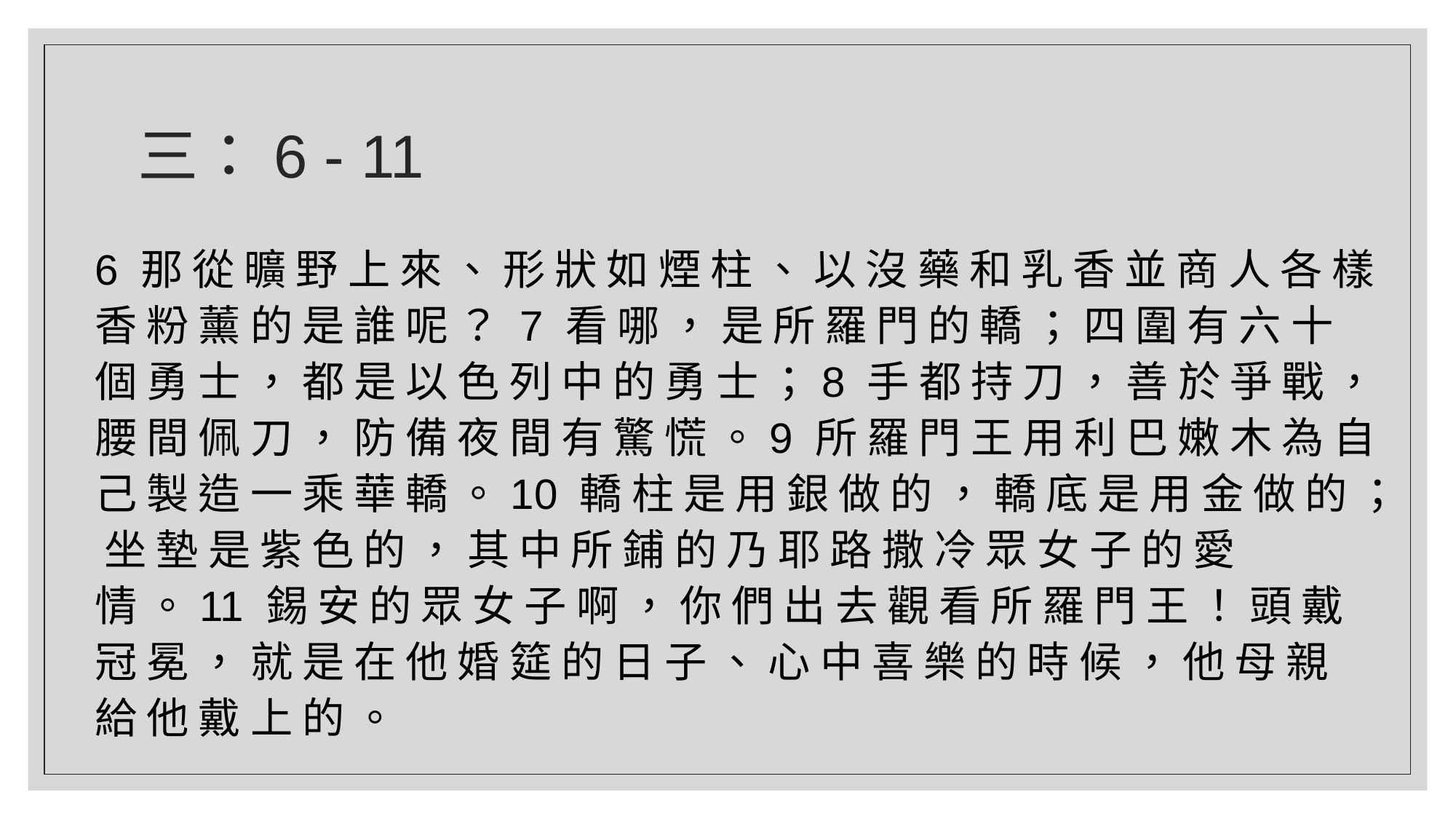

# 三：6 - 11
6 那 從 曠 野 上 來 、 形 狀 如 煙 柱 、 以 沒 藥 和 乳 香 並 商 人 各 樣 香 粉 薰 的 是 誰 呢 ？ 7 看 哪 ， 是 所 羅 門 的 轎 ； 四 圍 有 六 十 個 勇 士 ， 都 是 以 色 列 中 的 勇 士 ；8 手 都 持 刀 ， 善 於 爭 戰 ， 腰 間 佩 刀 ， 防 備 夜 間 有 驚 慌 。9 所 羅 門 王 用 利 巴 嫩 木 為 自 己 製 造 一 乘 華 轎 。10 轎 柱 是 用 銀 做 的 ， 轎 底 是 用 金 做 的 ； 坐 墊 是 紫 色 的 ， 其 中 所 鋪 的 乃 耶 路 撒 冷 眾 女 子 的 愛 情 。11 錫 安 的 眾 女 子 啊 ， 你 們 出 去 觀 看 所 羅 門 王 ！ 頭 戴 冠 冕 ， 就 是 在 他 婚 筵 的 日 子 、 心 中 喜 樂 的 時 候 ， 他 母 親 給 他 戴 上 的 。